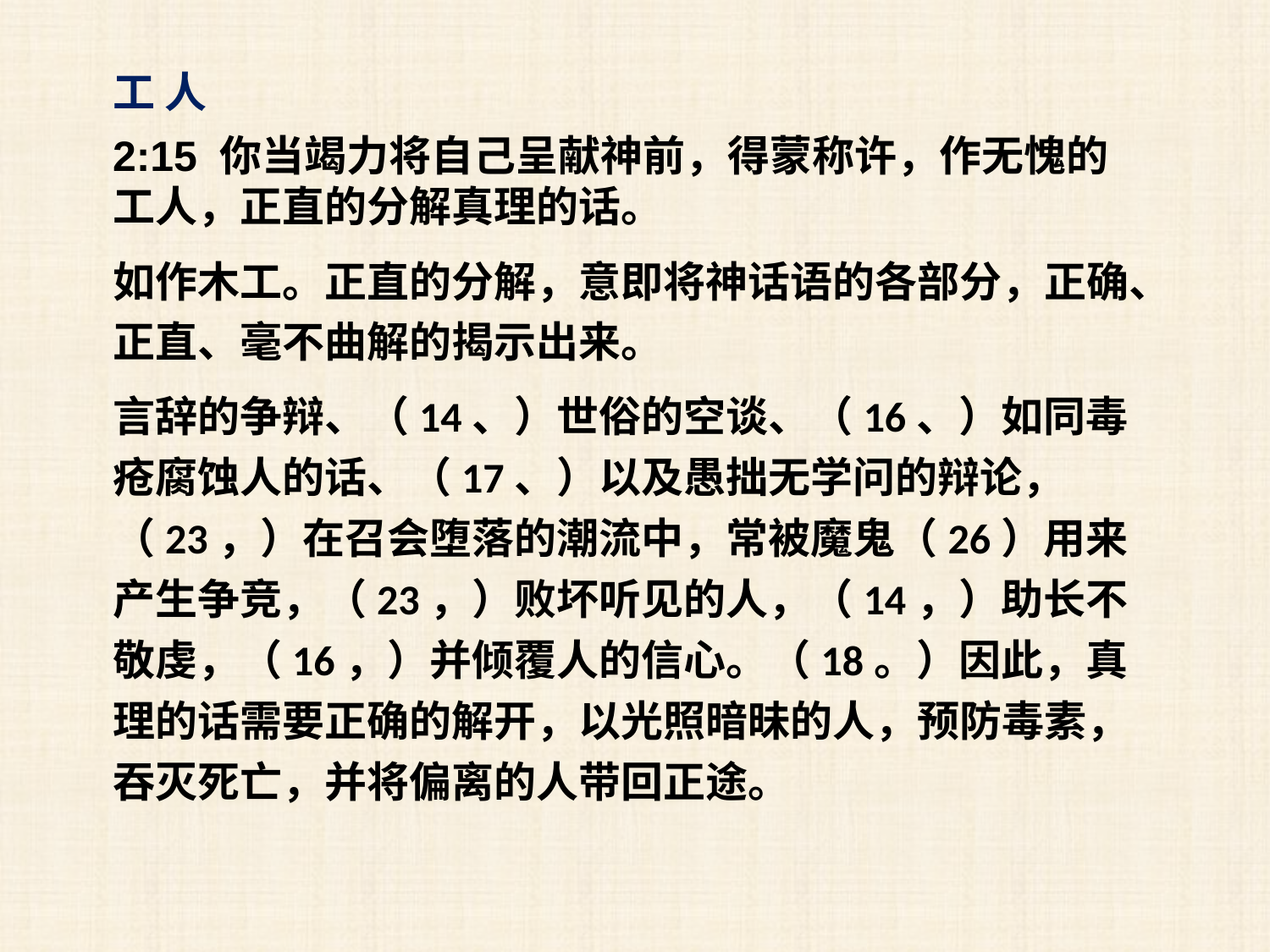

工 人
2:15 你当竭力将自己呈献神前，得蒙称许，作无愧的工人，正直的分解真理的话。
如作木工。正直的分解，意即将神话语的各部分，正确、正直、毫不曲解的揭示出来。
言辞的争辩、（14、）世俗的空谈、（16、）如同毒疮腐蚀人的话、（17、）以及愚拙无学问的辩论，（23，）在召会堕落的潮流中，常被魔鬼（26）用来产生争竞，（23，）败坏听见的人，（14，）助长不敬虔，（16，）并倾覆人的信心。（18。）因此，真理的话需要正确的解开，以光照暗昧的人，预防毒素，吞灭死亡，并将偏离的人带回正途。